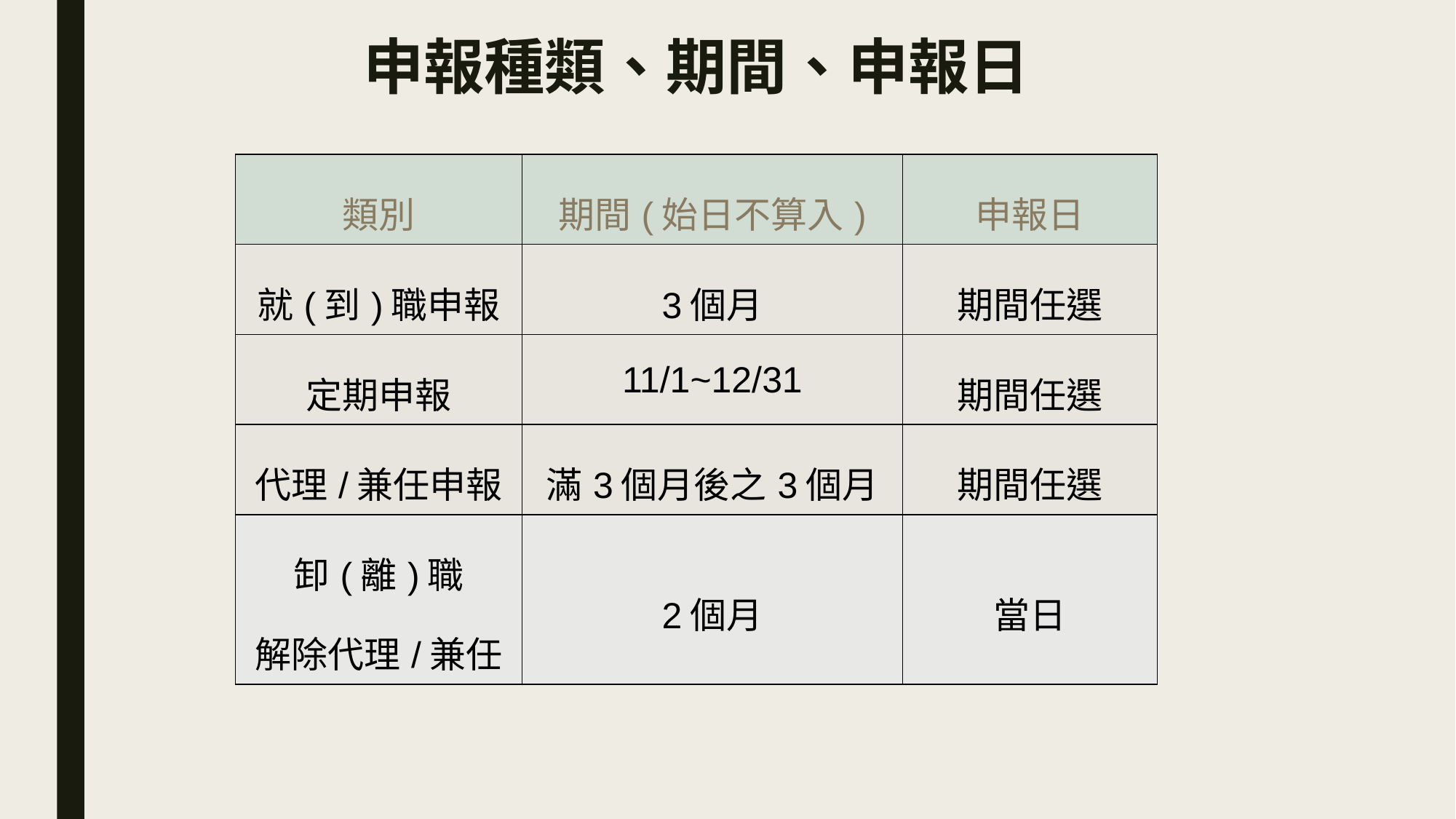

# 申報種類、期間、申報日
| 類別 | 期間(始日不算入) | 申報日 |
| --- | --- | --- |
| 就(到)職申報 | 3個月 | 期間任選 |
| 定期申報 | 11/1~12/31 | 期間任選 |
| 代理/兼任申報 | 滿3個月後之3個月 | 期間任選 |
| 卸(離)職 解除代理/兼任 | 2個月 | 當日 |